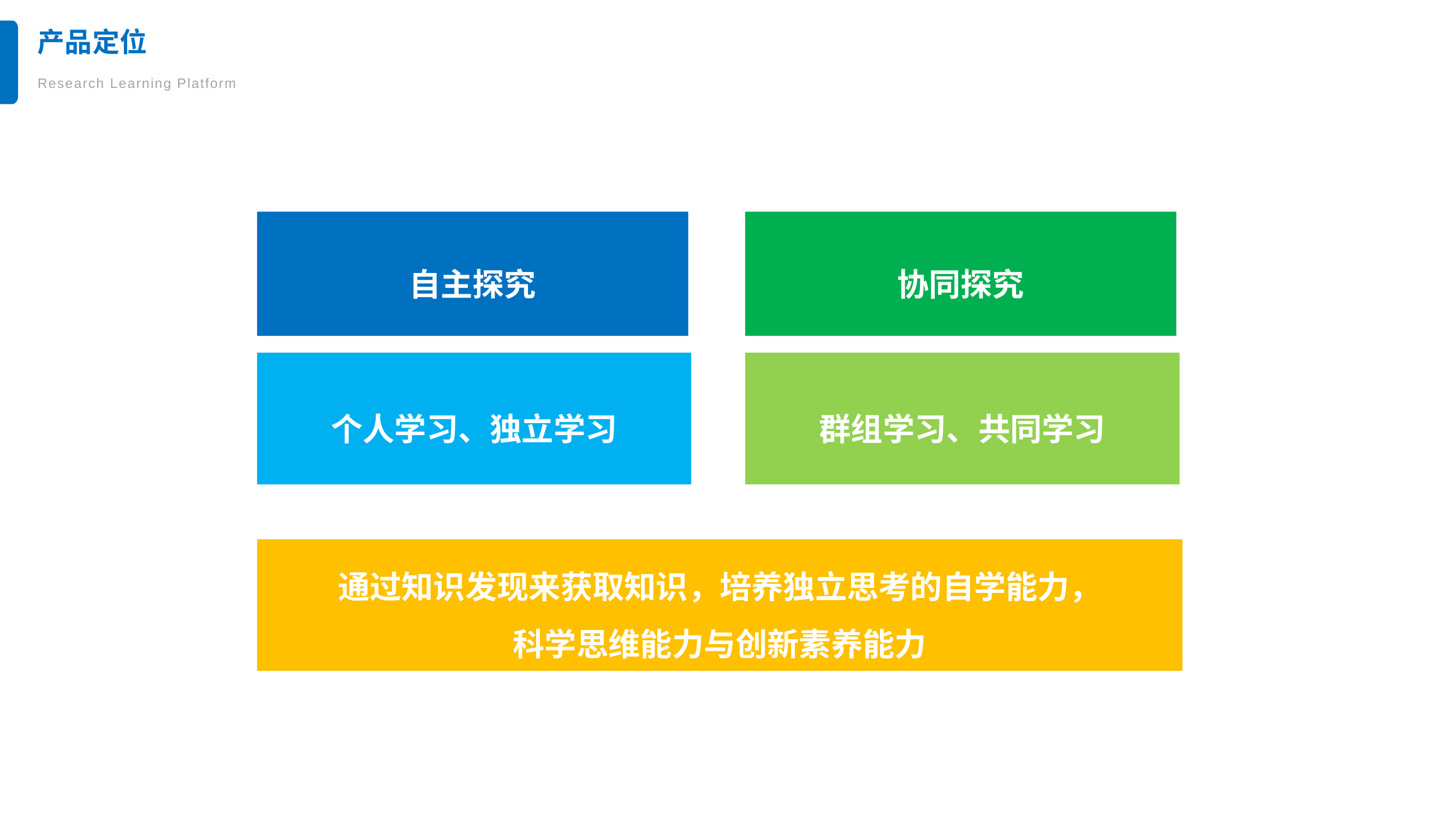

产品定位
Research Learning Platform
自主探究
协同探究
个人学习、独立学习
群组学习、共同学习
通过知识发现来获取知识，培养独立思考的自学能力，
科学思维能力与创新素养能力